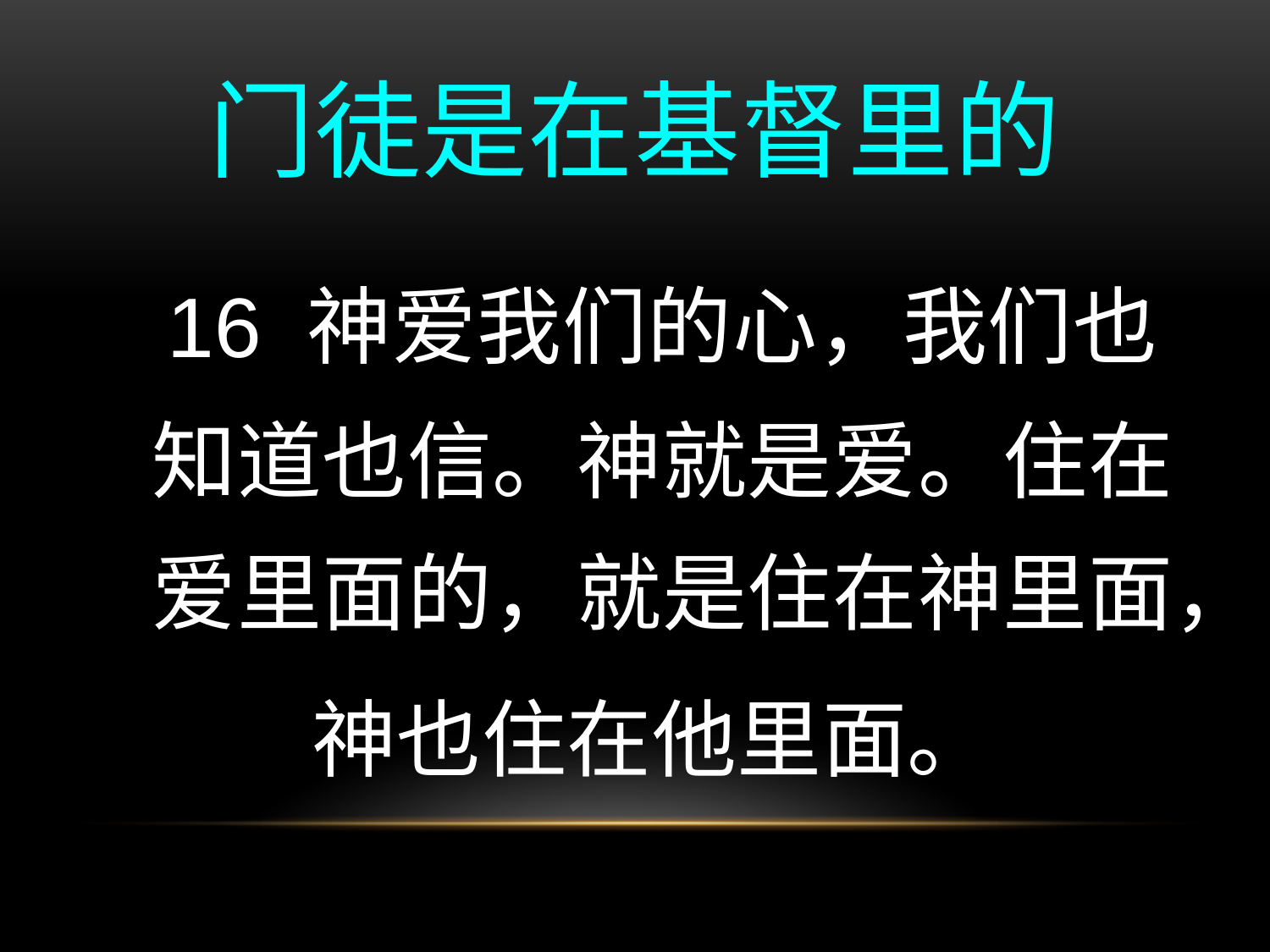

# 门徒是在基督里的
	16 神爱我们的心，我们也知道也信。神就是爱。住在爱里面的，就是住在神里面，神也住在他里面。